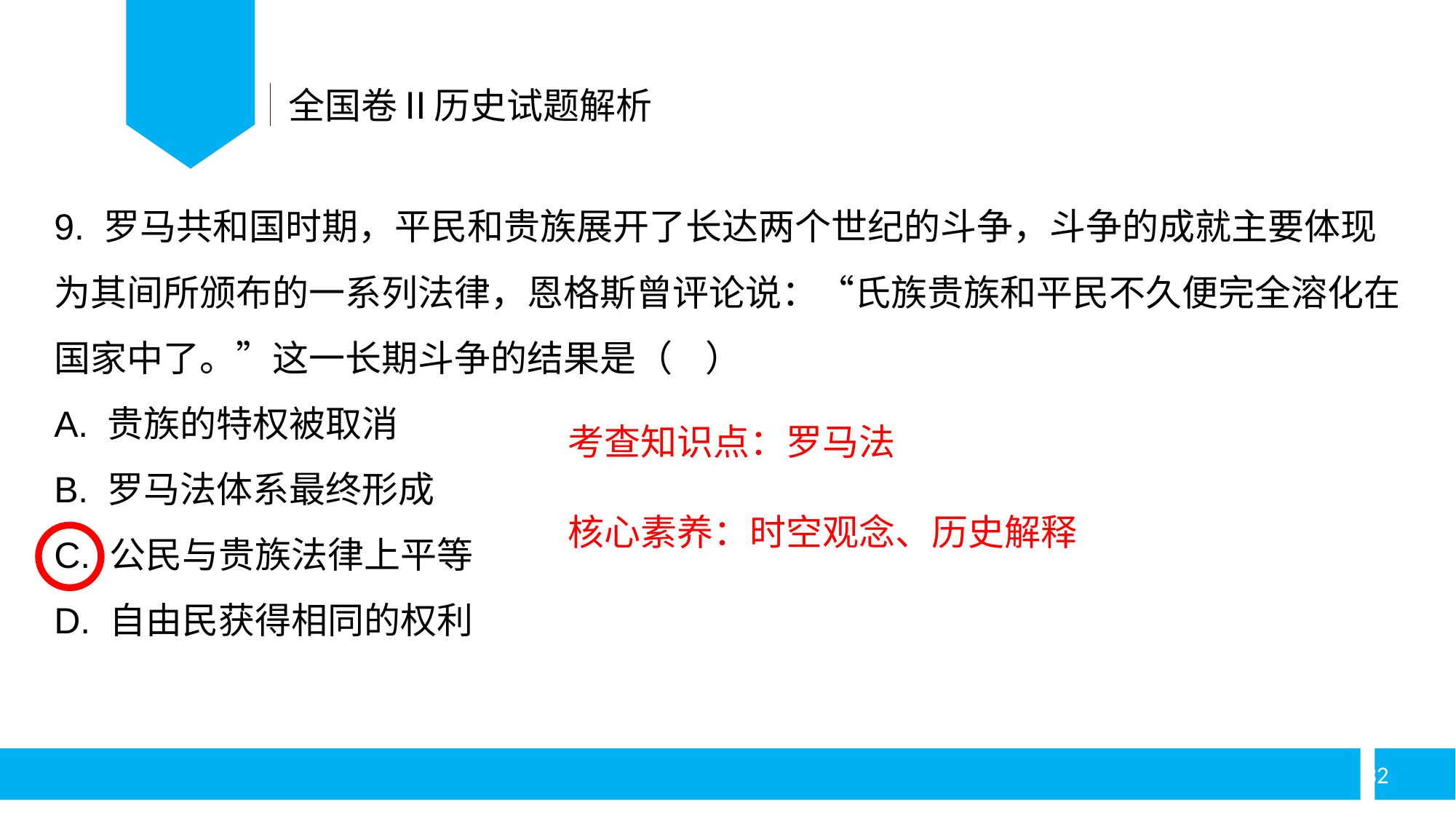

全国卷Ⅱ历史试题解析
9. 罗马共和国时期，平民和贵族展开了长达两个世纪的斗争，斗争的成就主要体现为其间所颁布的一系列法律，恩格斯曾评论说：“氏族贵族和平民不久便完全溶化在国家中了。”这一长期斗争的结果是（    ）
A. 贵族的特权被取消
B. 罗马法体系最终形成
C. 公民与贵族法律上平等
D. 自由民获得相同的权利
考查知识点：罗马法
核心素养：时空观念、历史解释